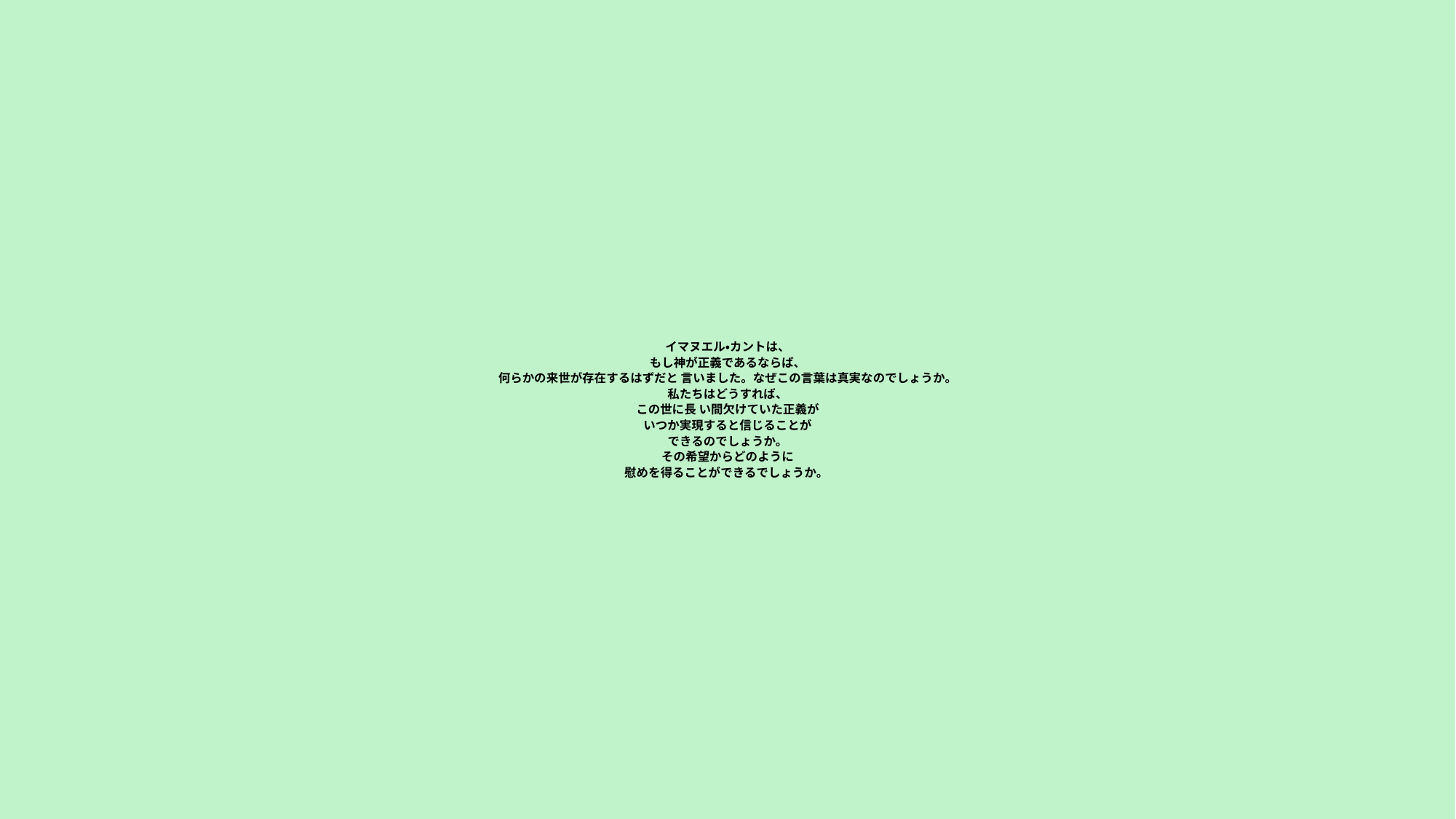

# イマヌエル・カントは、 もし神が正義であるならば、 何らかの来世が存在するはずだと 言いました。なぜこの言葉は真実なのでしょうか。 私たちはどうすれば、 この世に長 い間欠けていた正義が いつか実現すると信じることが できるのでしょうか。 その希望からどのように 慰めを得ることができるでしょうか。